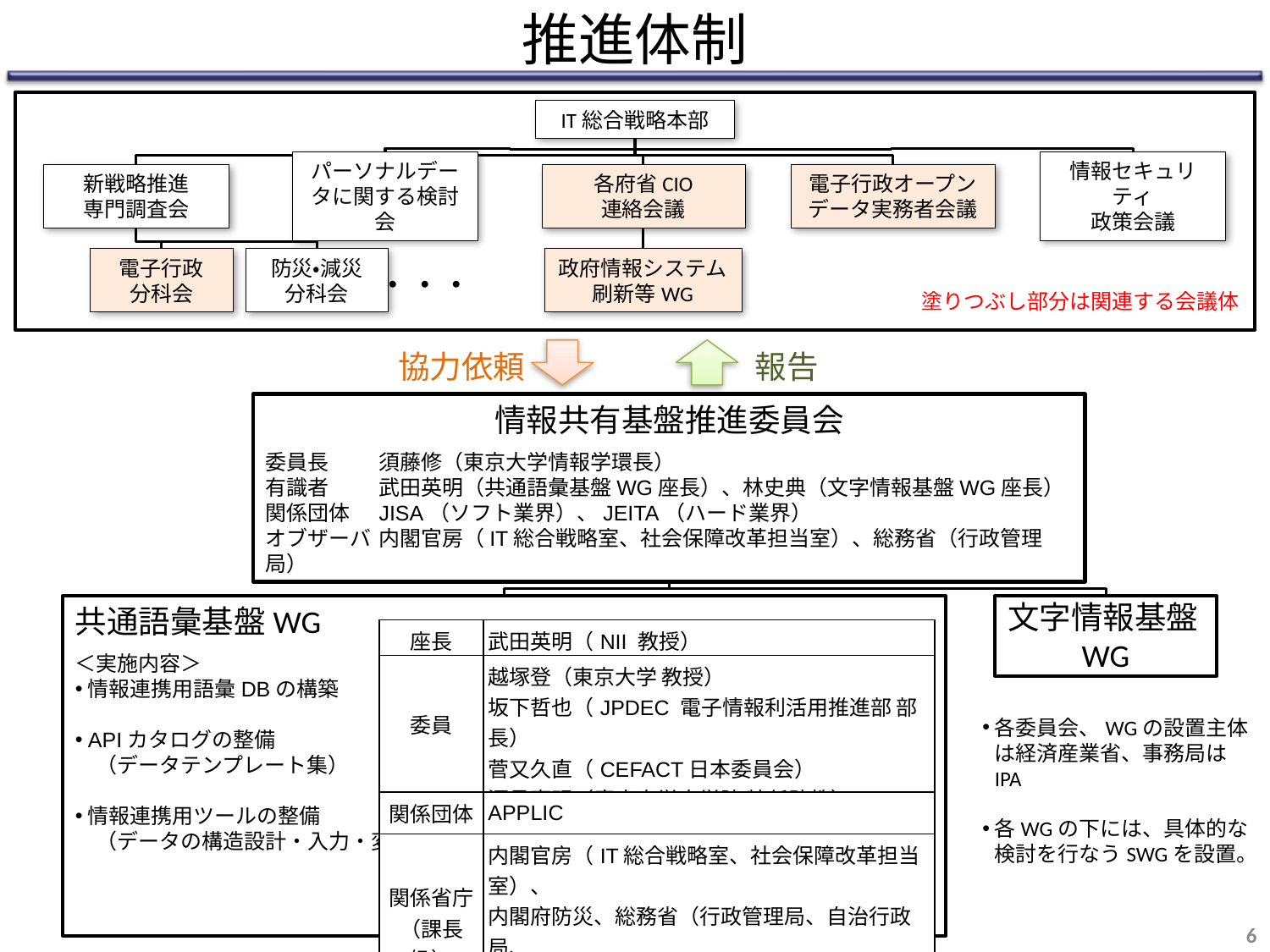

# 推進体制

IT総合戦略本部
パーソナルデータに関する検討会
各府省CIO
連絡会議
情報セキュリティ
政策会議
電子行政オープンデータ実務者会議
新戦略推進
専門調査会
防災・減災
分科会
政府情報システム
刷新等WG
電子行政
分科会
・・・
塗りつぶし部分は関連する会議体

協力依頼
報告
情報共有基盤推進委員会

委員長	須藤修（東京大学情報学環長）
有識者	武田英明（共通語彙基盤WG座長）、林史典（文字情報基盤WG座長）
関係団体	JISA（ソフト業界）、JEITA（ハード業界）
オブザーバ	内閣官房（IT総合戦略室、社会保障改革担当室）、総務省（行政管理局）
共通語彙基盤WG

＜実施内容＞
情報連携用語彙DBの構築

APIカタログの整備
　（データテンプレート集）

情報連携用ツールの整備
　（データの構造設計・入力・変換）

文字情報基盤WG
| 座長 | 武田英明（NII 教授） |
| --- | --- |
| 委員 | 越塚登（東京大学 教授） 坂下哲也（JPDEC 電子情報利活用推進部 部長） 菅又久直（CEFACT日本委員会） 深見嘉明（慶應大学大学院 特任助教） |
| 関係団体 | APPLIC |
| 関係省庁 （課長級） | 内閣官房（IT総合戦略室、社会保障改革担当室）、 内閣府防災、総務省（行政管理局、自治行政局、 情報流通行政局）、国土交通省、国土地理院（P）、 国会図書館 |
各委員会、WGの設置主体は経済産業省、事務局はIPA

各WGの下には、具体的な検討を行なうSWGを設置。
6